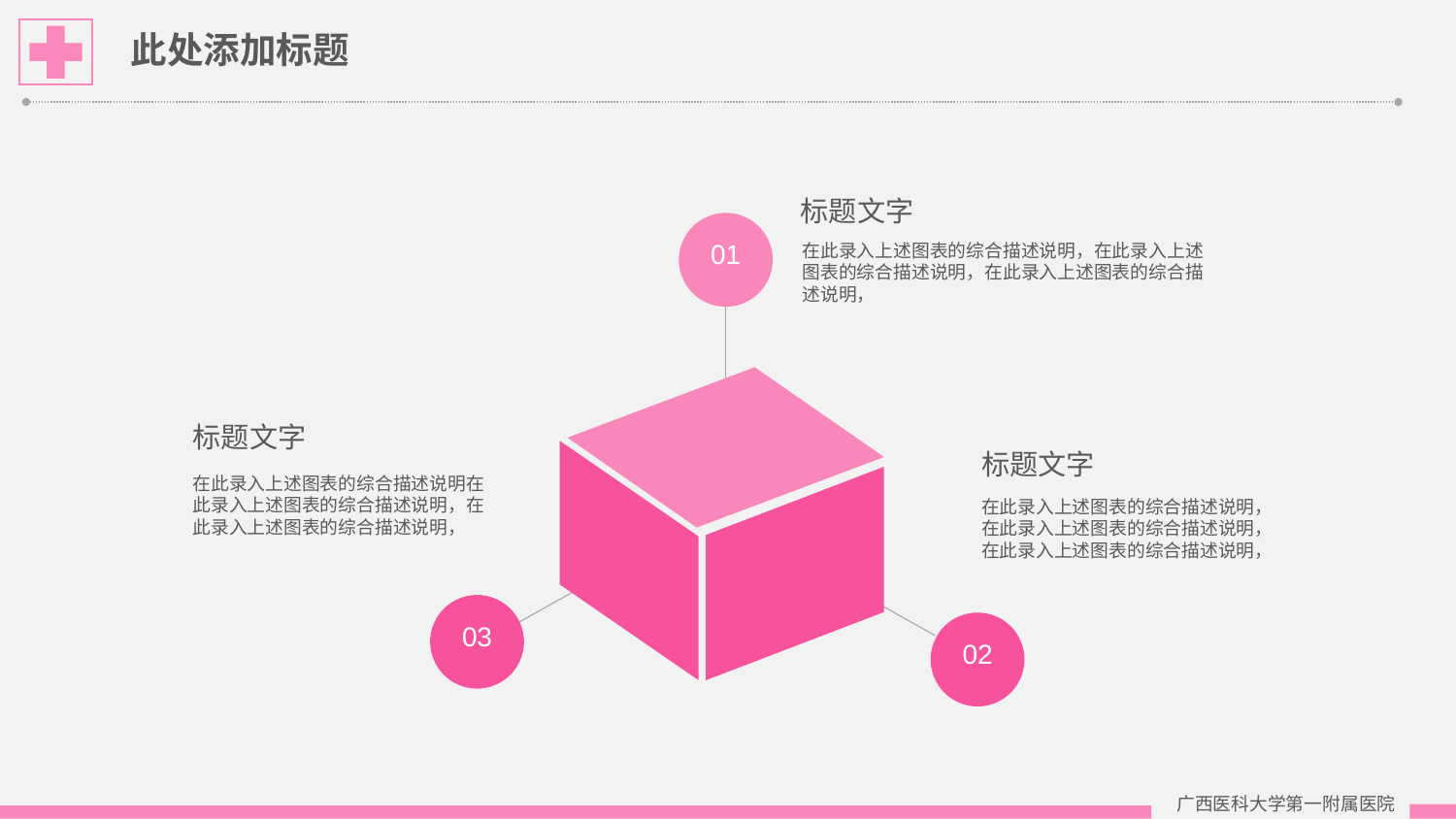

此处添加标题

标题文字

01
在此录入上述图表的综合描述说明，在此录入上述图表的综合描述说明，在此录入上述图表的综合描述说明，

标题文字
标题文字
在此录入上述图表的综合描述说明在此录入上述图表的综合描述说明，在此录入上述图表的综合描述说明，

在此录入上述图表的综合描述说明，在此录入上述图表的综合描述说明，在此录入上述图表的综合描述说明，

03

02
广西医科大学第一附属医院